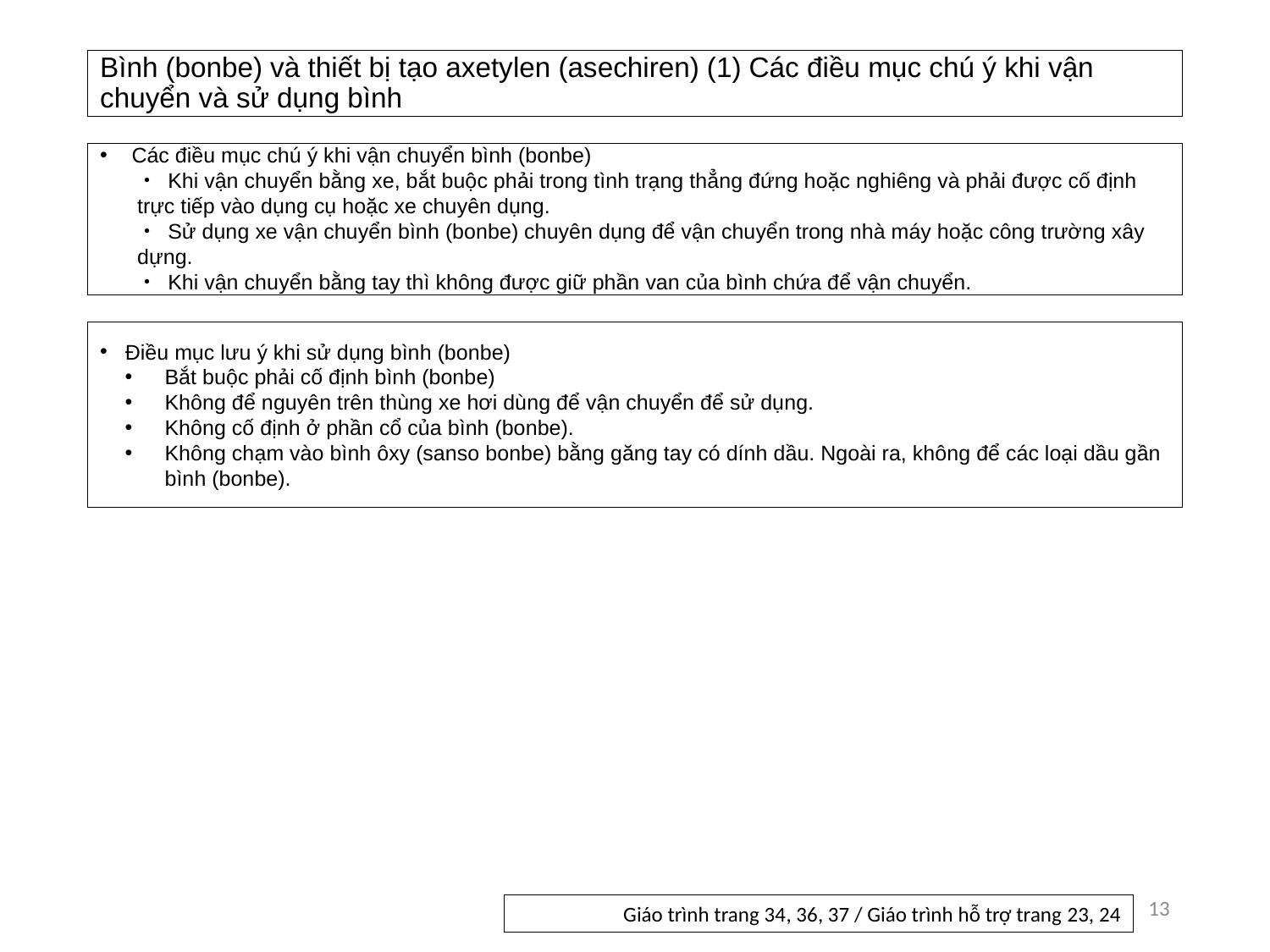

# Bình (bonbe) và thiết bị tạo axetylen (asechiren) (1) Các điều mục chú ý khi vận chuyển và sử dụng bình
Các điều mục chú ý khi vận chuyển bình (bonbe)
・ Khi vận chuyển bằng xe, bắt buộc phải trong tình trạng thẳng đứng hoặc nghiêng và phải được cố định trực tiếp vào dụng cụ hoặc xe chuyên dụng.
・ Sử dụng xe vận chuyển bình (bonbe) chuyên dụng để vận chuyển trong nhà máy hoặc công trường xây dựng.
・ Khi vận chuyển bằng tay thì không được giữ phần van của bình chứa để vận chuyển.
Điều mục lưu ý khi sử dụng bình (bonbe)
Bắt buộc phải cố định bình (bonbe)
Không để nguyên trên thùng xe hơi dùng để vận chuyển để sử dụng.
Không cố định ở phần cổ của bình (bonbe).
Không chạm vào bình ôxy (sanso bonbe) bằng găng tay có dính dầu. Ngoài ra, không để các loại dầu gần bình (bonbe).
13
Giáo trình trang 34, 36, 37 / Giáo trình hỗ trợ trang 23, 24